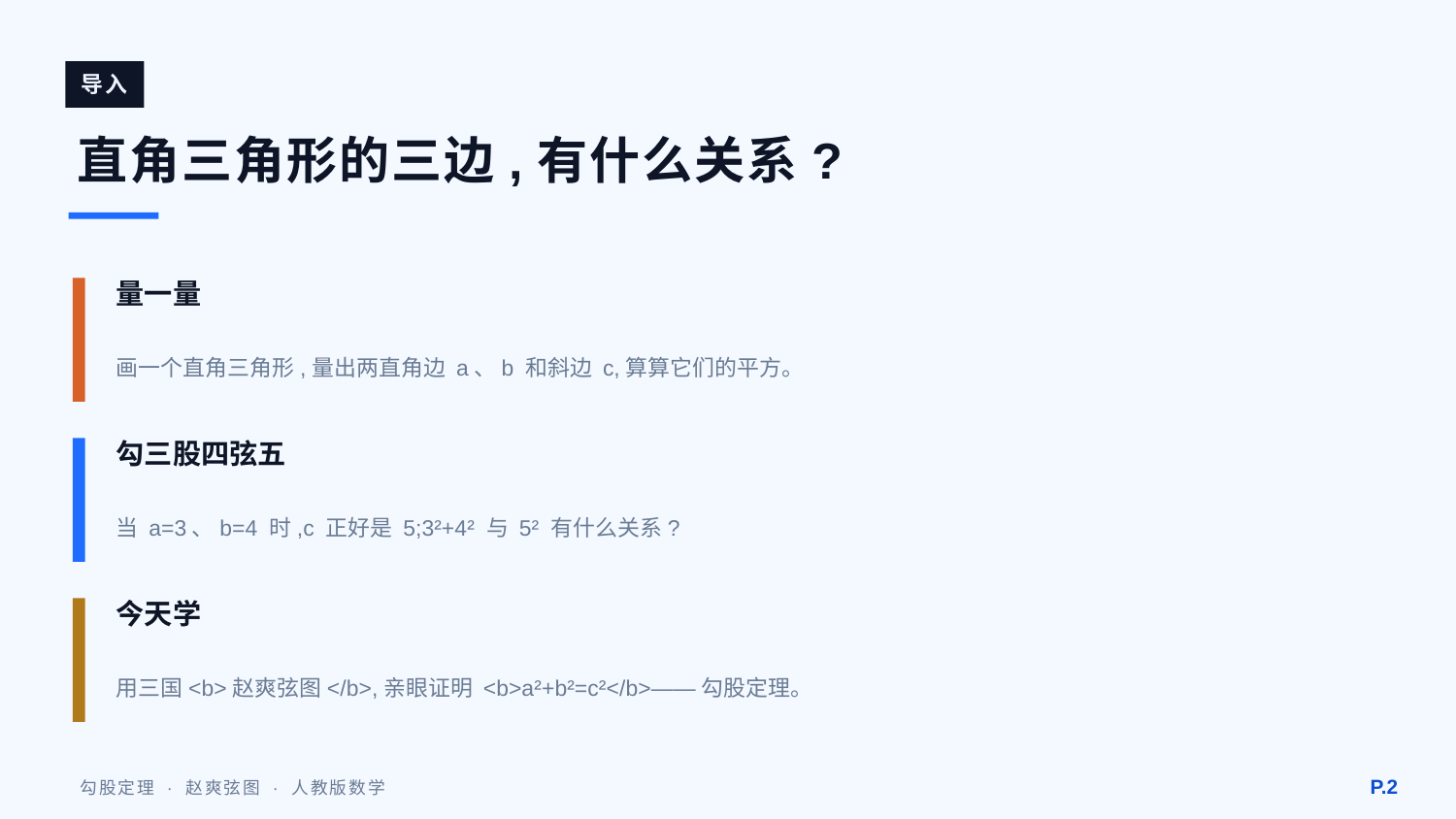

导入

直角三角形的三边,有什么关系?

量一量

画一个直角三角形,量出两直角边 a、b 和斜边 c,算算它们的平方。
勾三股四弦五

当 a=3、b=4 时,c 正好是 5;3²+4² 与 5² 有什么关系?
今天学

用三国<b>赵爽弦图</b>,亲眼证明 <b>a²+b²=c²</b>——勾股定理。
P.2
勾股定理 · 赵爽弦图 · 人教版数学